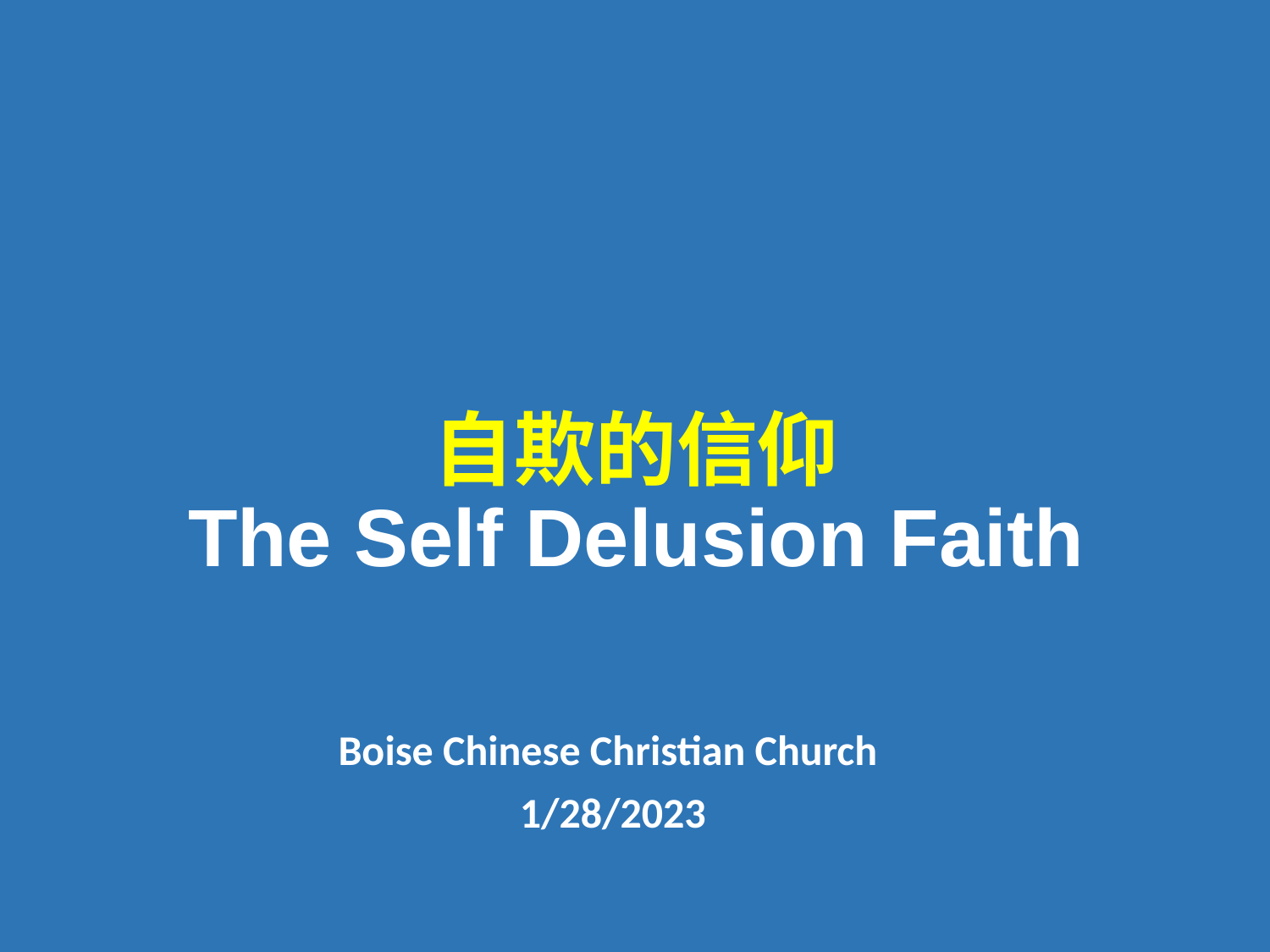

# 自欺的信仰 The Self Delusion Faith
Boise Chinese Christian Church
1/28/2023